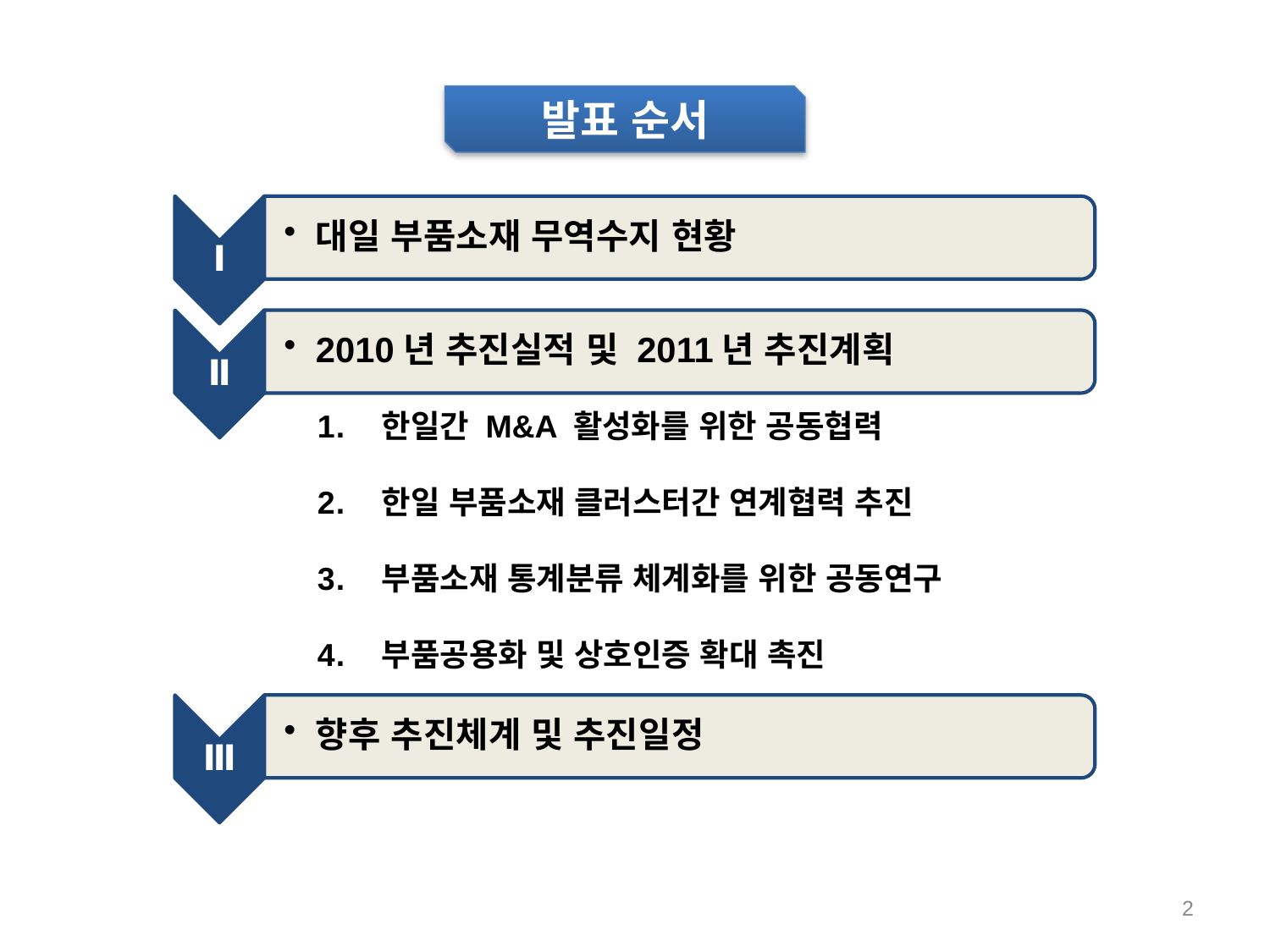

발표 순서
Ⅰ
대일 부품소재 무역수지 현황
Ⅱ
2010년 추진실적 및 2011년 추진계획
Ⅲ
향후 추진체계 및 추진일정
 한일간 M&A 활성화를 위한 공동협력

 한일 부품소재 클러스터간 연계협력 추진

 부품소재 통계분류 체계화를 위한 공동연구

 부품공용화 및 상호인증 확대 촉진
2